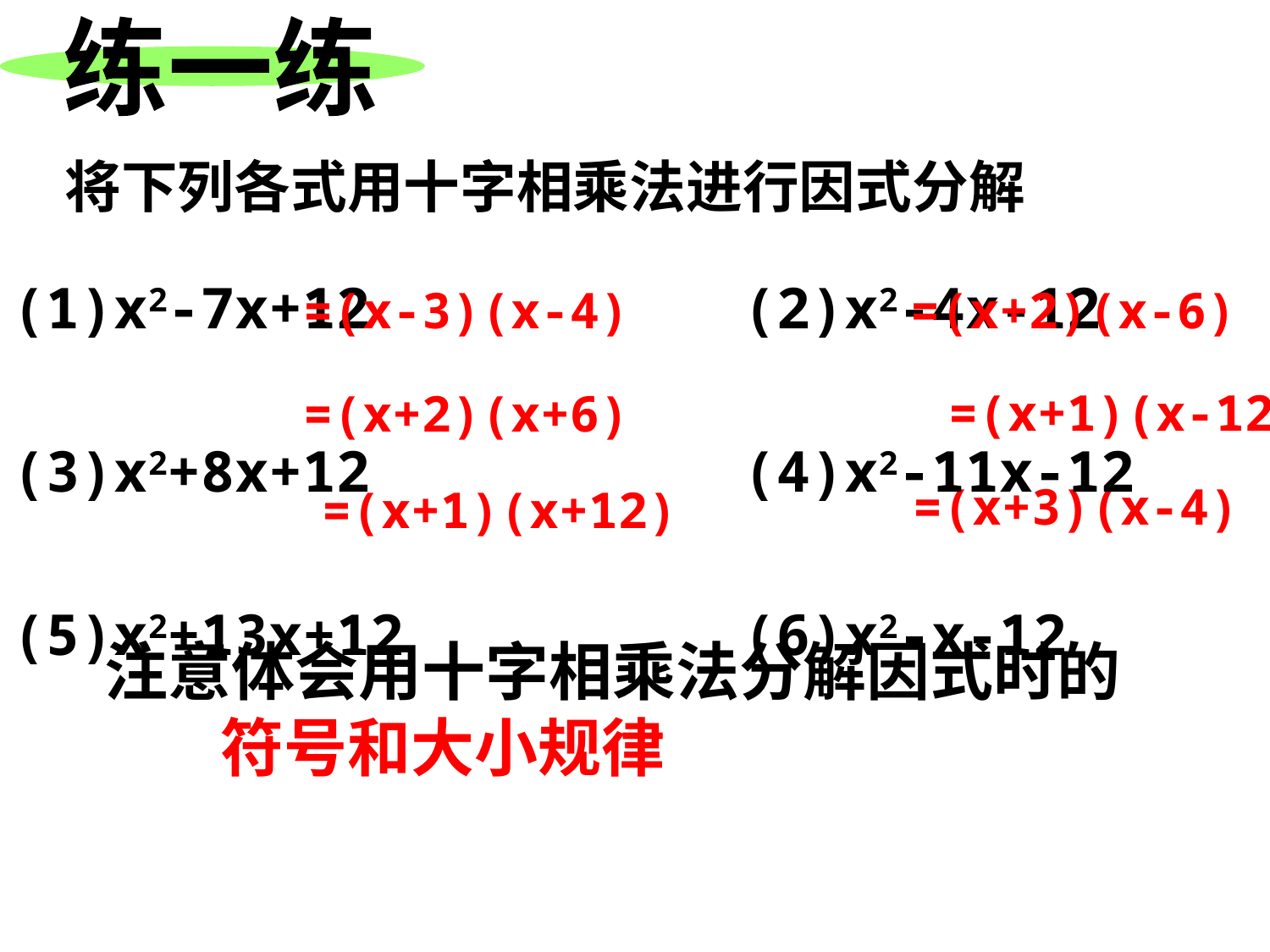

练一练

   将下列各式用十字相乘法进行因式分解
(1)x2-7x+12           (2)x2-4x-12
(3)x2+8x+12           (4)x2-11x-12
(5)x2+13x+12          (6)x2-x-12
=(x+2)(x-6)
=(x-3)(x-4)
=(x+1)(x-12)
=(x+2)(x+6)
=(x+3)(x-4)
=(x+1)(x+12)
注意体会用十字相乘法分解因式时的
       符号和大小规律